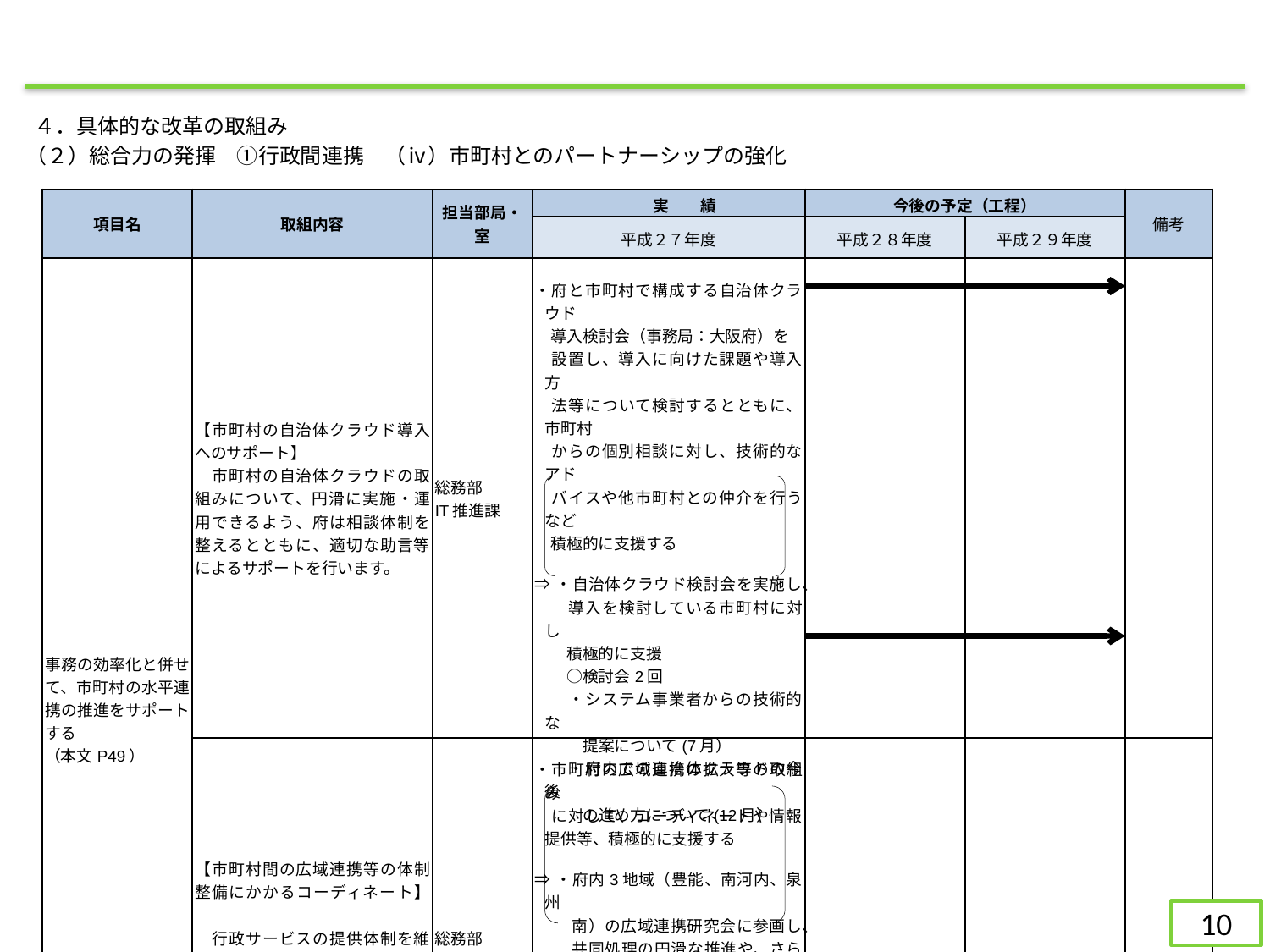

４．具体的な改革の取組み
（２）総合力の発揮　①行政間連携　（ⅳ）市町村とのパートナーシップの強化
| 項目名 | 取組内容 | 担当部局・室 | 実　　績 | 今後の予定（工程） |  | 備考 |
| --- | --- | --- | --- | --- | --- | --- |
|  |  |  | 平成２７年度 | 平成２８年度 | 平成２９年度 |  |
| 事務の効率化と併せて、市町村の水平連携の推進をサポートする （本文P49） | 【市町村の自治体クラウド導入へのサポート】　 　市町村の自治体クラウドの取組みについて、円滑に実施・運用できるよう、府は相談体制を整えるとともに、適切な助言等によるサポートを行います。 | 総務部 IT推進課 | ・府と市町村で構成する自治体クラウド 　導入検討会（事務局：大阪府）を 　設置し、導入に向けた課題や導入方 　法等について検討するとともに、市町村 　からの個別相談に対し、技術的なアド 　バイスや他市町村との仲介を行うなど 　積極的に支援する ⇒・自治体クラウド検討会を実施し、 　　導入を検討している市町村に対し 　　積極的に支援 　　○検討会2回 　　・システム事業者からの技術的な 　　　提案について(7月） 　　・府内での自治体クラウドの今後 　　　の進め方について(12月） |  |  |  |
|  | 【市町村間の広域連携等の体制整備にかかるコーディネート】　 　行政サービスの提供体制を維持するため、市町村の広域連携の拡大等の取組みに対し、課題解決に向けた助言など、府がそのコーディネートを担います。 | 総務部 市町村課 | ・市町村の広域連携の拡大等の取組み 　に対して、コーディネートや情報提供等、積極的に支援する ⇒・府内3地域（豊能、南河内、泉州 　 　南）の広域連携研究会に参画し、 　　 共同処理の円滑な推進や、さらな 　　 る分野での広域連携が進むよう 　　　積極的に支援 　　○研究会参加回数　10回 　　　・豊能（9月） 　　　・南河内（5・7・9・1月） 　　　・泉州南（4・7・10・1月） 　　　⇒泉州南地域において、 　　　　 H28.4～権限移譲事務の 　　　 共同処理を開始（農林分野） |  |  |  |

10